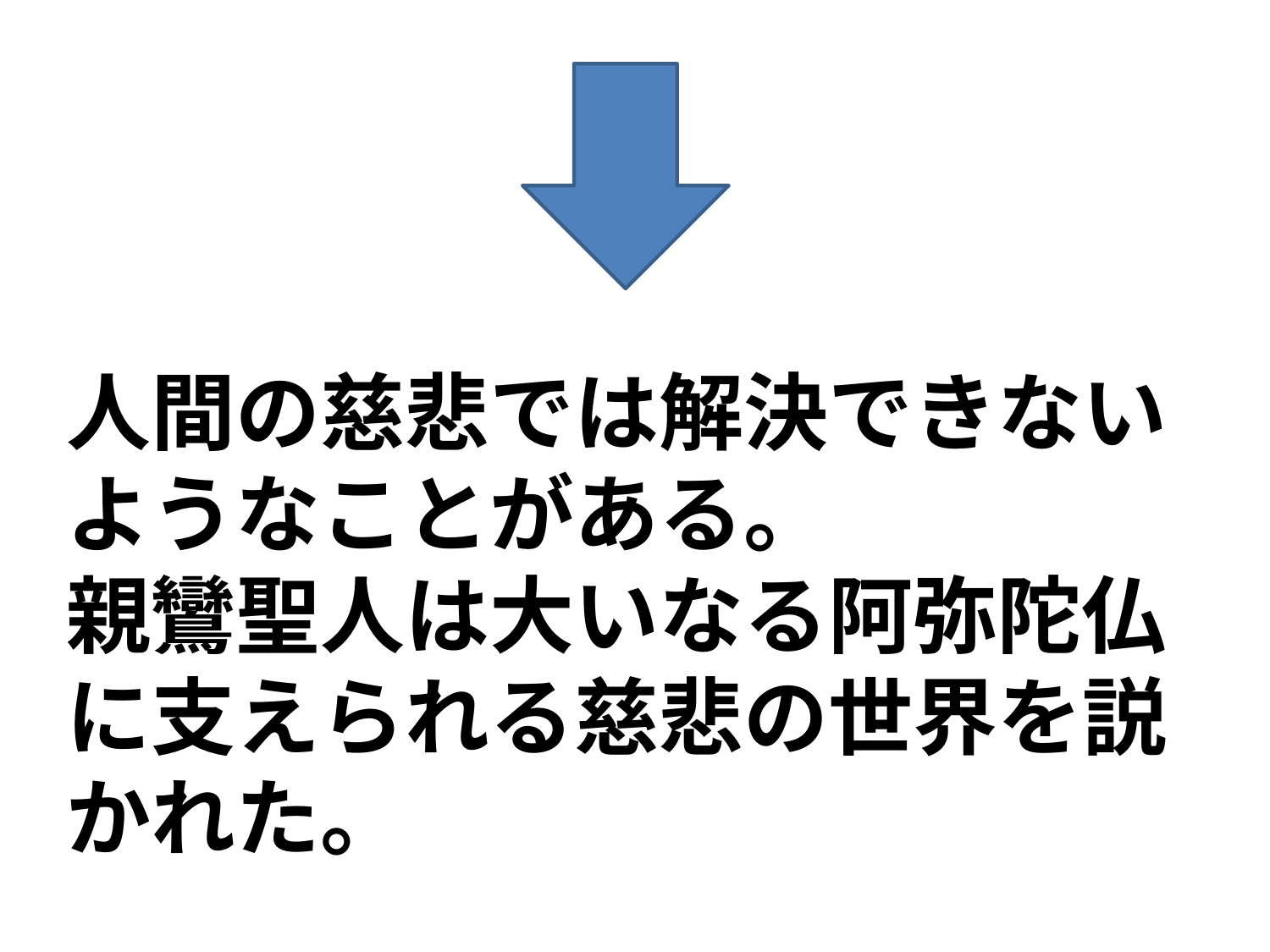

人間の慈悲では解決できないようなことがある。
親鸞聖人は大いなる阿弥陀仏に支えられる慈悲の世界を説かれた。